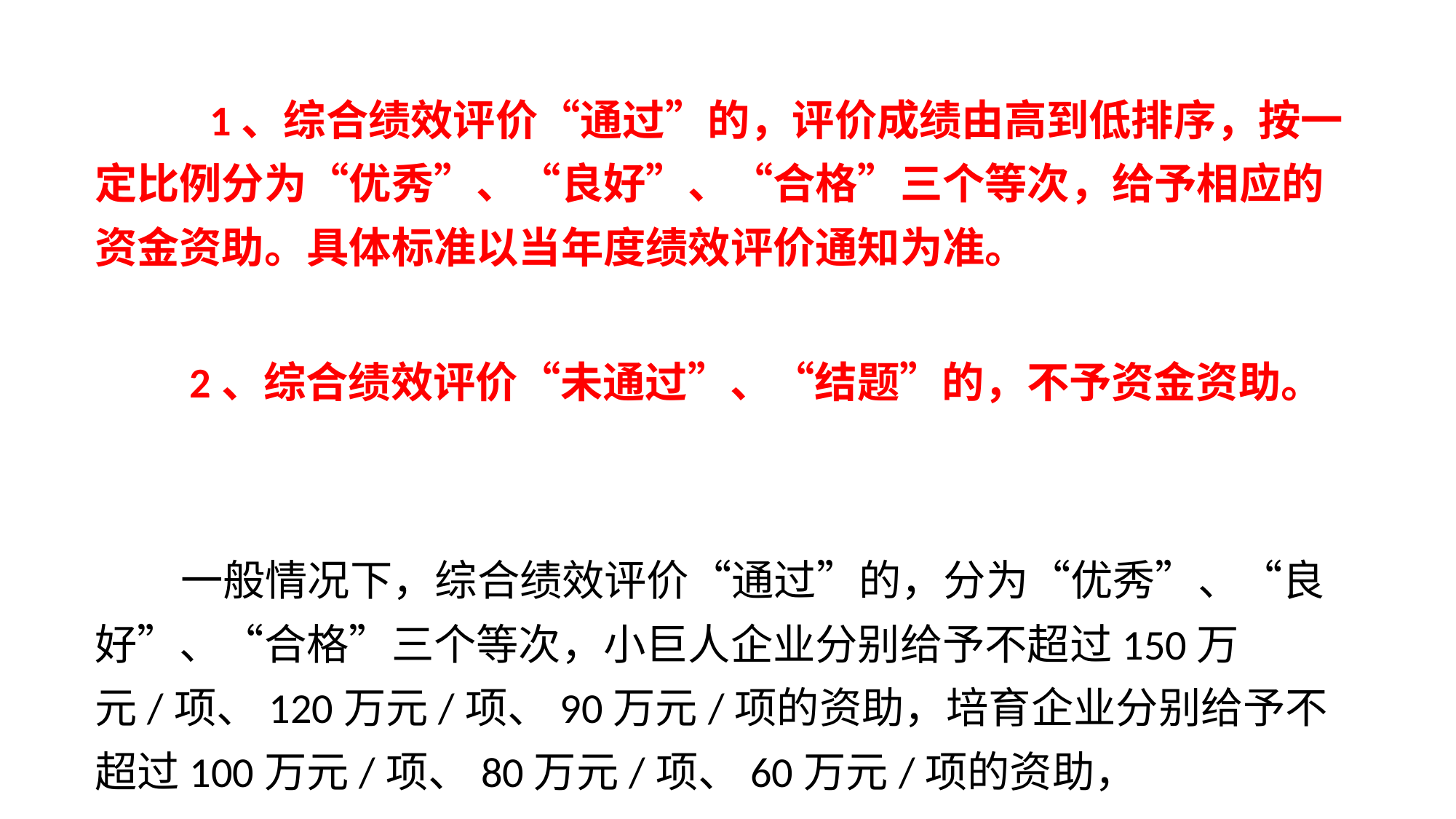

1、综合绩效评价“通过”的，评价成绩由高到低排序，按一定比例分为“优秀”、“良好”、“合格”三个等次，给予相应的资金资助。具体标准以当年度绩效评价通知为准。

　　2、综合绩效评价“未通过”、“结题”的，不予资金资助。

        一般情况下，综合绩效评价“通过”的，分为“优秀”、“良好”、“合格”三个等次，小巨人企业分别给予不超过150万元/项、120万元/项、90万元/项的资助，培育企业分别给予不超过100万元/项、80万元/项、60万元/项的资助，